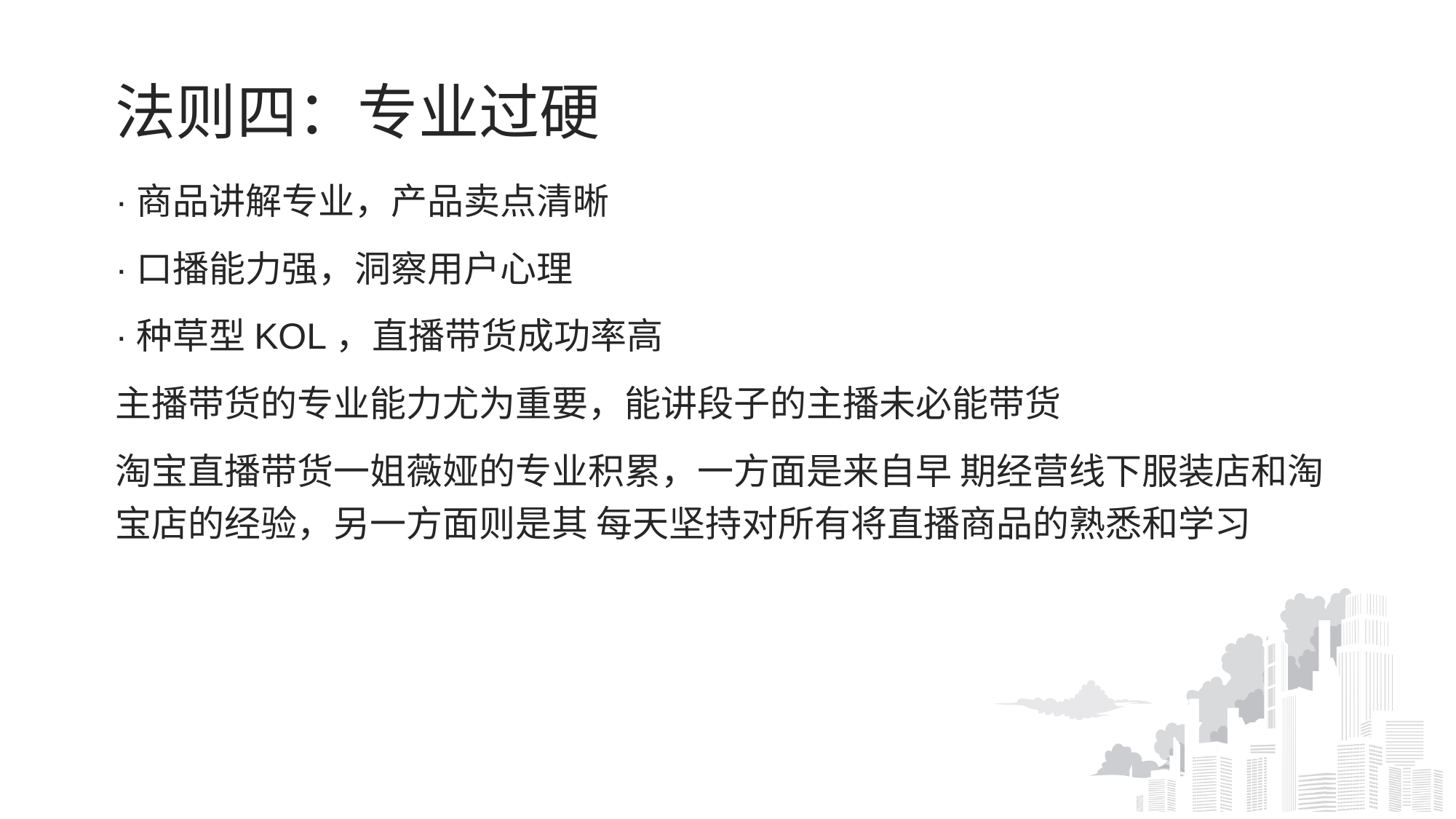

# 法则四：专业过硬
·商品讲解专业，产品卖点清晰
·口播能力强，洞察用户心理
·种草型KOL，直播带货成功率高
主播带货的专业能力尤为重要，能讲段子的主播未必能带货
淘宝直播带货一姐薇娅的专业积累，一方面是来自早 期经营线下服装店和淘宝店的经验，另一方面则是其 每天坚持对所有将直播商品的熟悉和学习